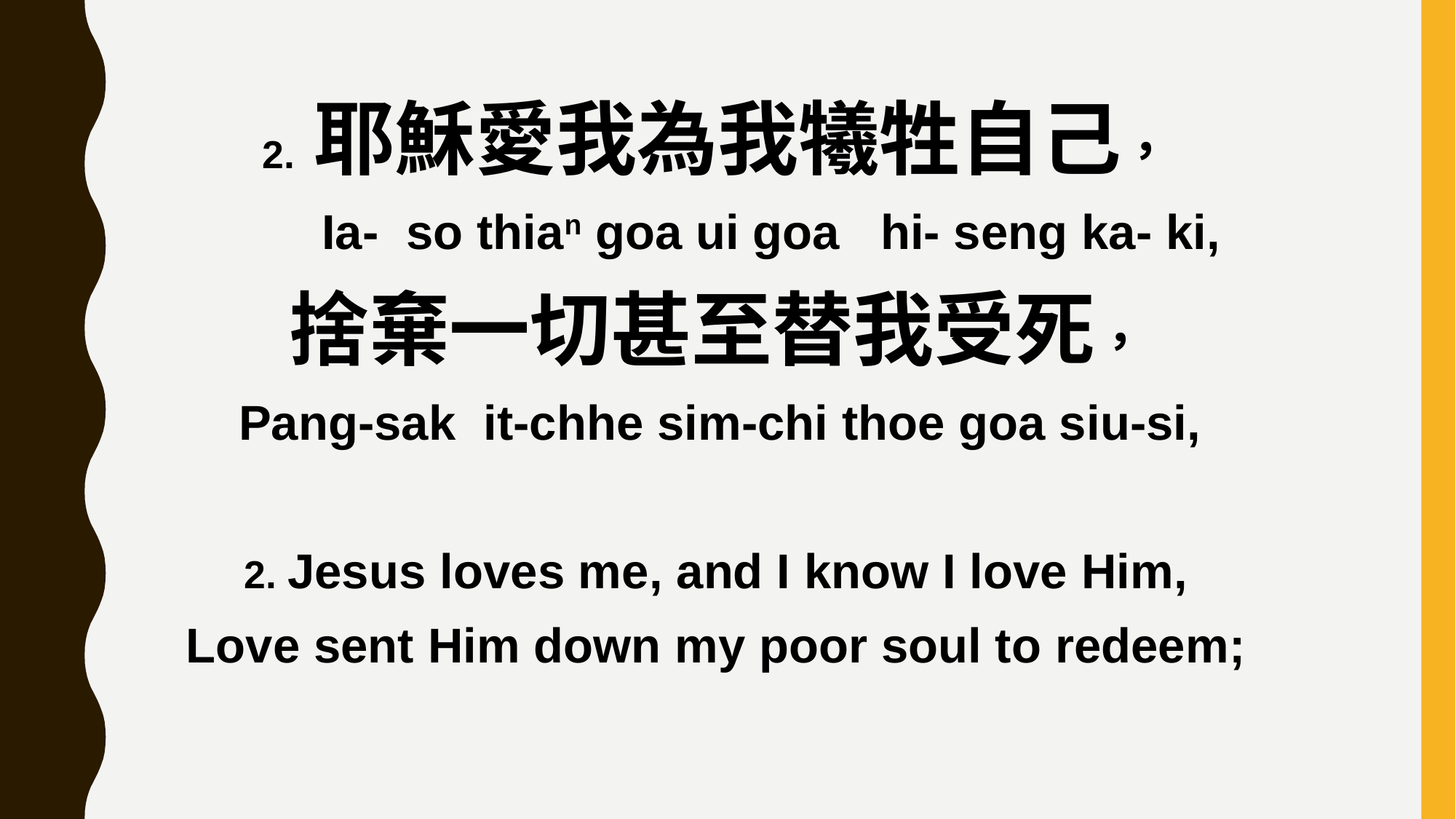

2. 耶穌愛我為我犧牲自己，
             Ia-  so thian goa ui goa   hi- seng ka- ki,
捨棄一切甚至替我受死，
     Pang-sak  it-chhe sim-chi thoe goa siu-si,

2. Jesus loves me, and I know I love Him,
Love sent Him down my poor soul to redeem;